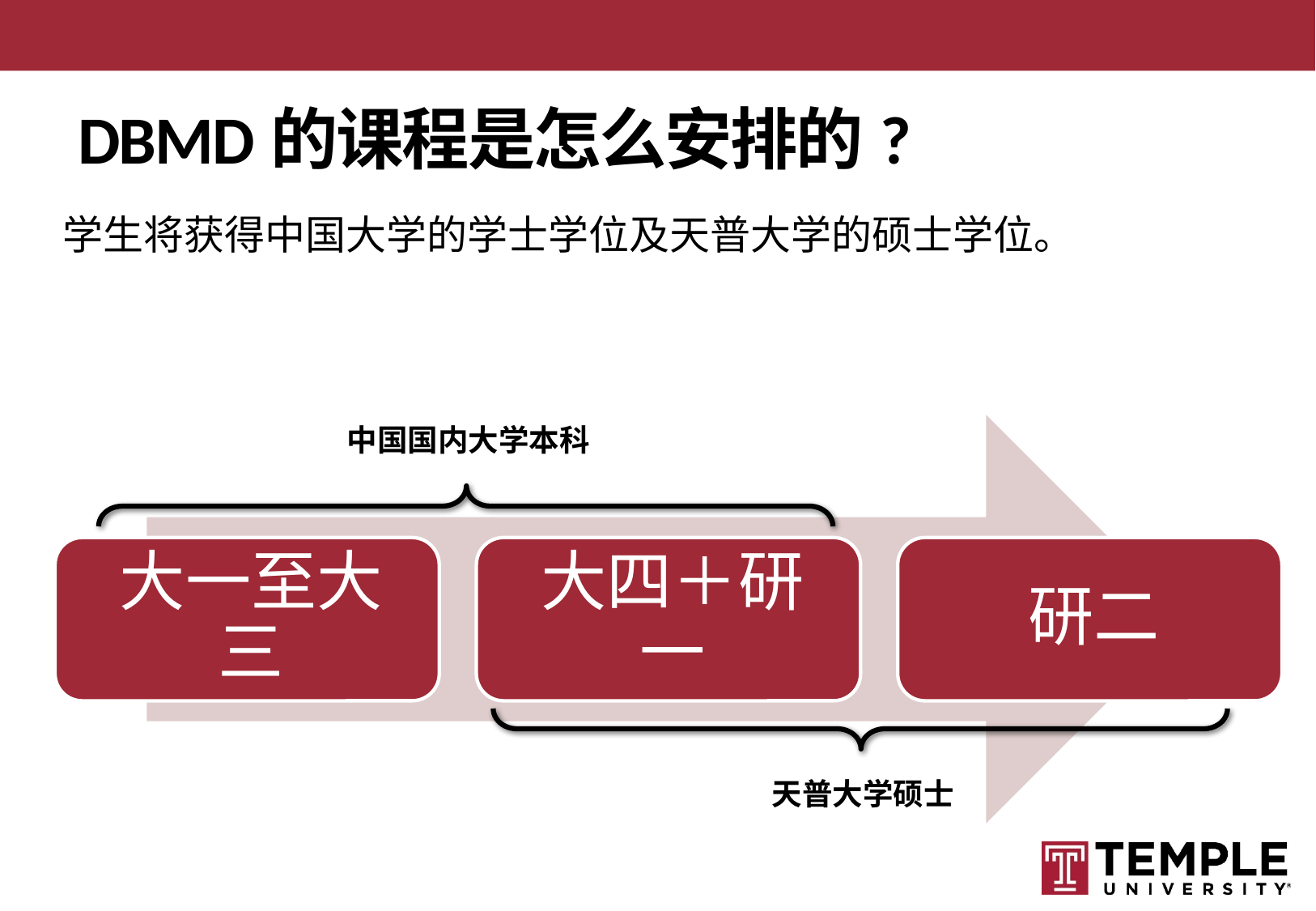

# DBMD的课程是怎么安排的?

学生将获得中国大学的学士学位及天普大学的硕士学位。

大一至大三
大四＋研一
研二
中国国内大学本科
天普大学硕士